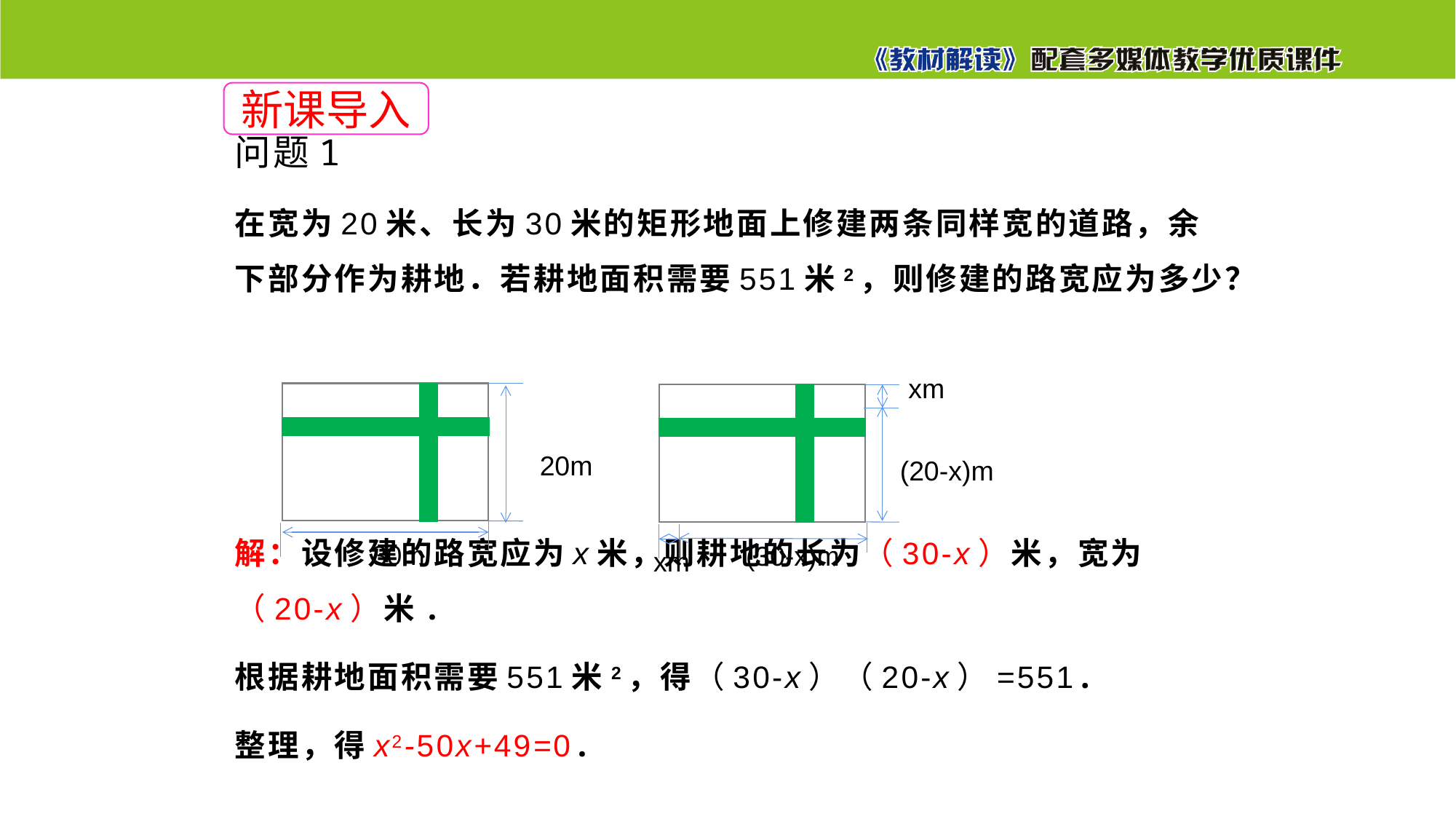

问题1
在宽为20米、长为30米的矩形地面上修建两条同样宽的道路，余下部分作为耕地．若耕地面积需要551米2，则修建的路宽应为多少？

解：设修建的路宽应为x米，则耕地的长为（30-x）米，宽为（20-x）米.
根据耕地面积需要551米2，得（30-x）（20-x）=551.
整理，得x2-50x+49=0.
新课导入

xm

20m
(20-x)m
30m
(30-x)m
xm